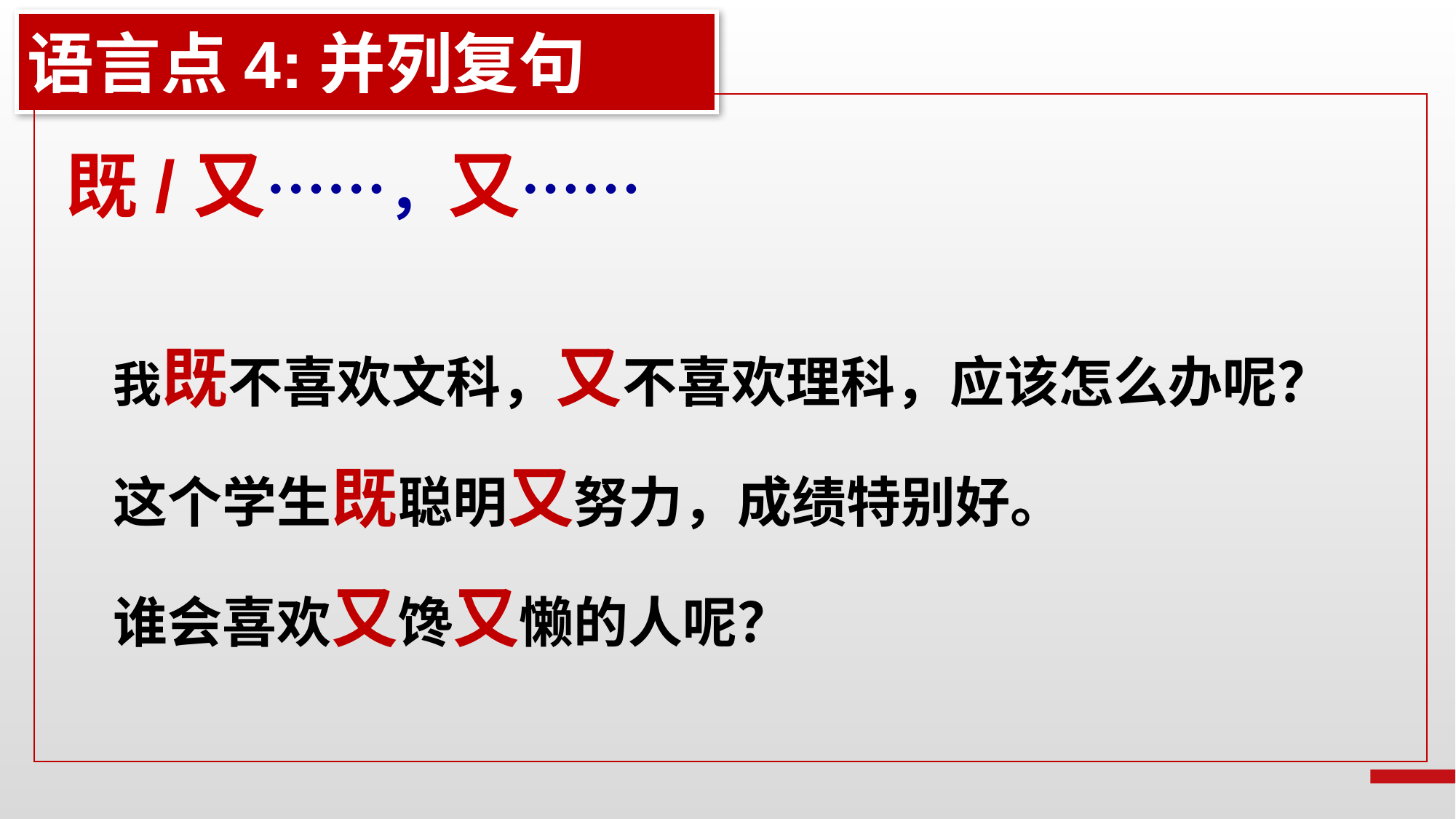

语言点4:并列复句

既/又……，又……
我既不喜欢文科，又不喜欢理科，应该怎么办呢？
这个学生既聪明又努力，成绩特别好。
谁会喜欢又馋又懒的人呢？